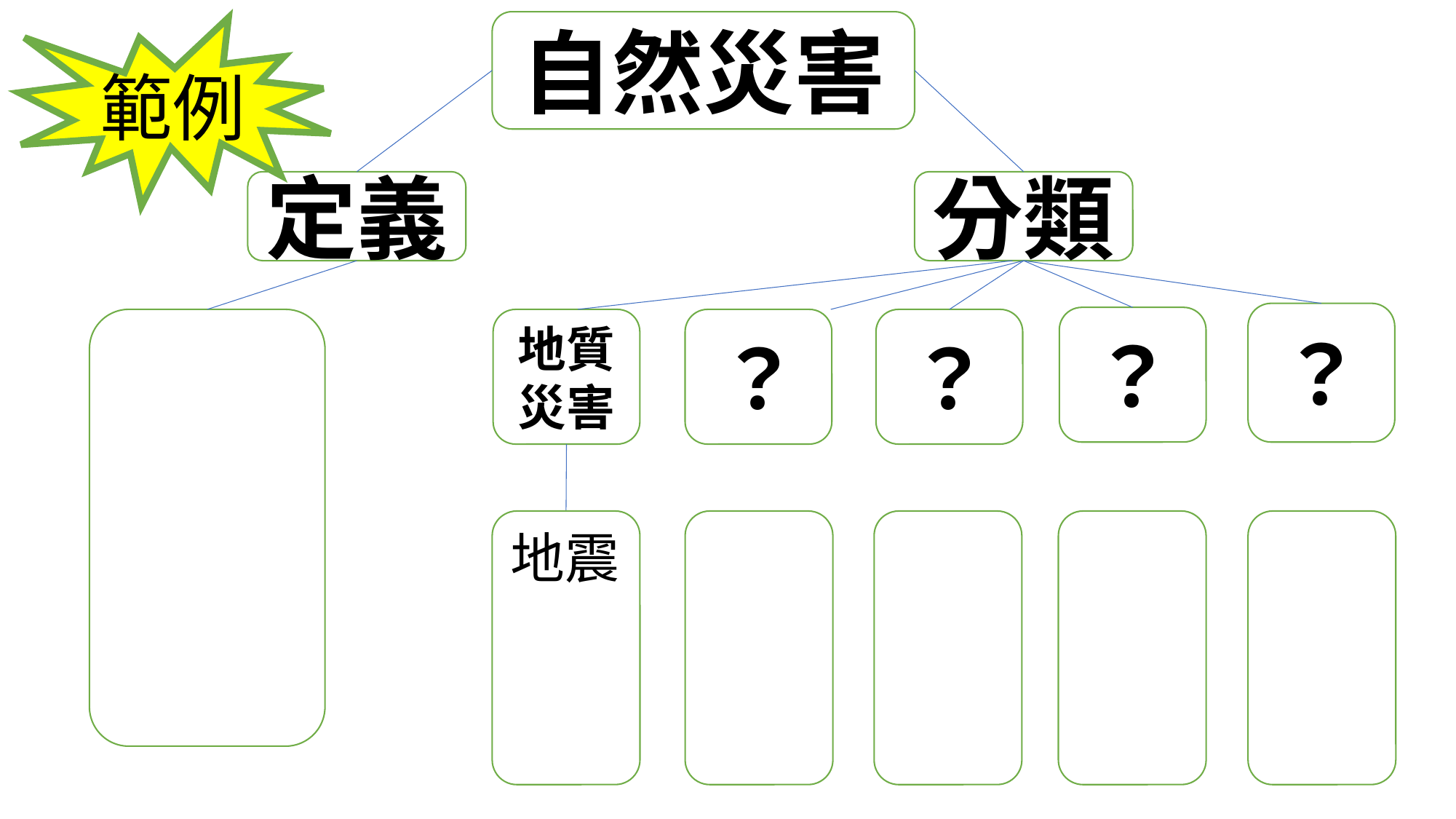

自然災害
範例
定義
分類
？
？

地質災害
？
？
地震